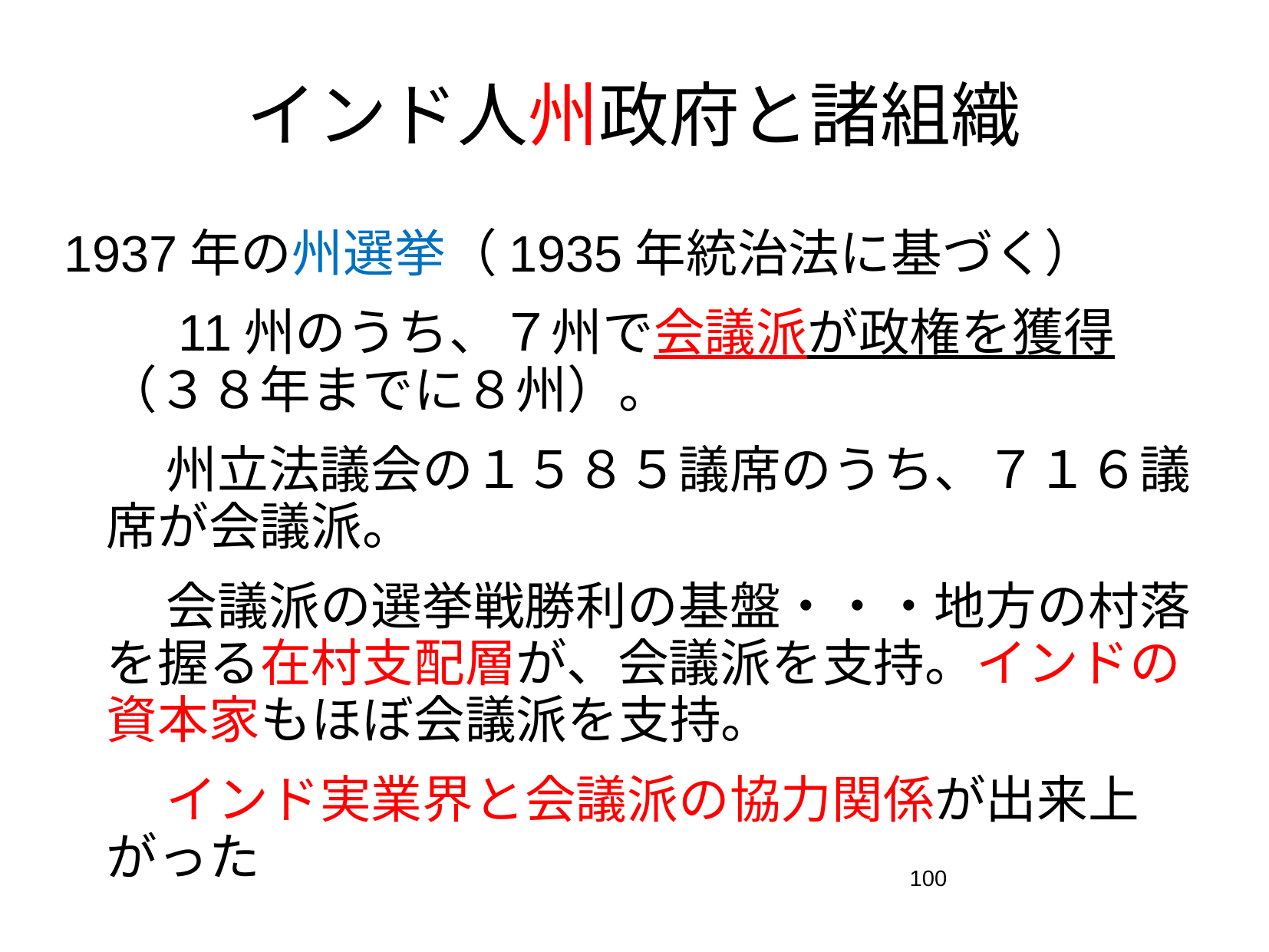

# インド人州政府と諸組織
1937年の州選挙（1935年統治法に基づく）
　　11州のうち、７州で会議派が政権を獲得（３８年までに８州）。
　　州立法議会の１５８５議席のうち、７１６議席が会議派。
　　会議派の選挙戦勝利の基盤・・・地方の村落を握る在村支配層が、会議派を支持。インドの資本家もほぼ会議派を支持。
　　インド実業界と会議派の協力関係が出来上がった
100